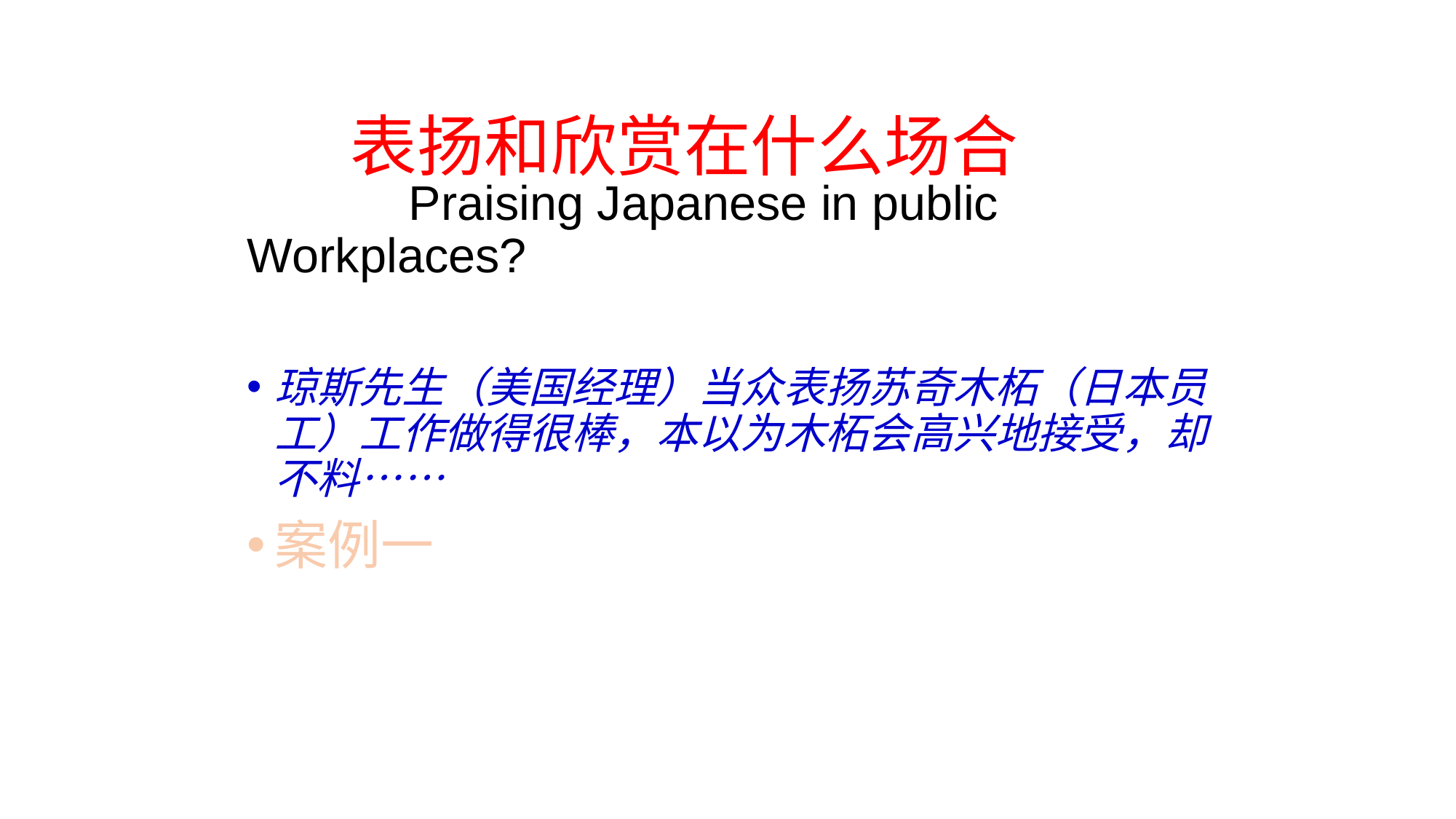

# 表扬和欣赏在什么场合
            Praising Japanese in public Workplaces?

琼斯先生（美国经理）当众表扬苏奇木柘（日本员工）工作做得很棒，本以为木柘会高兴地接受，却不料……
案例一